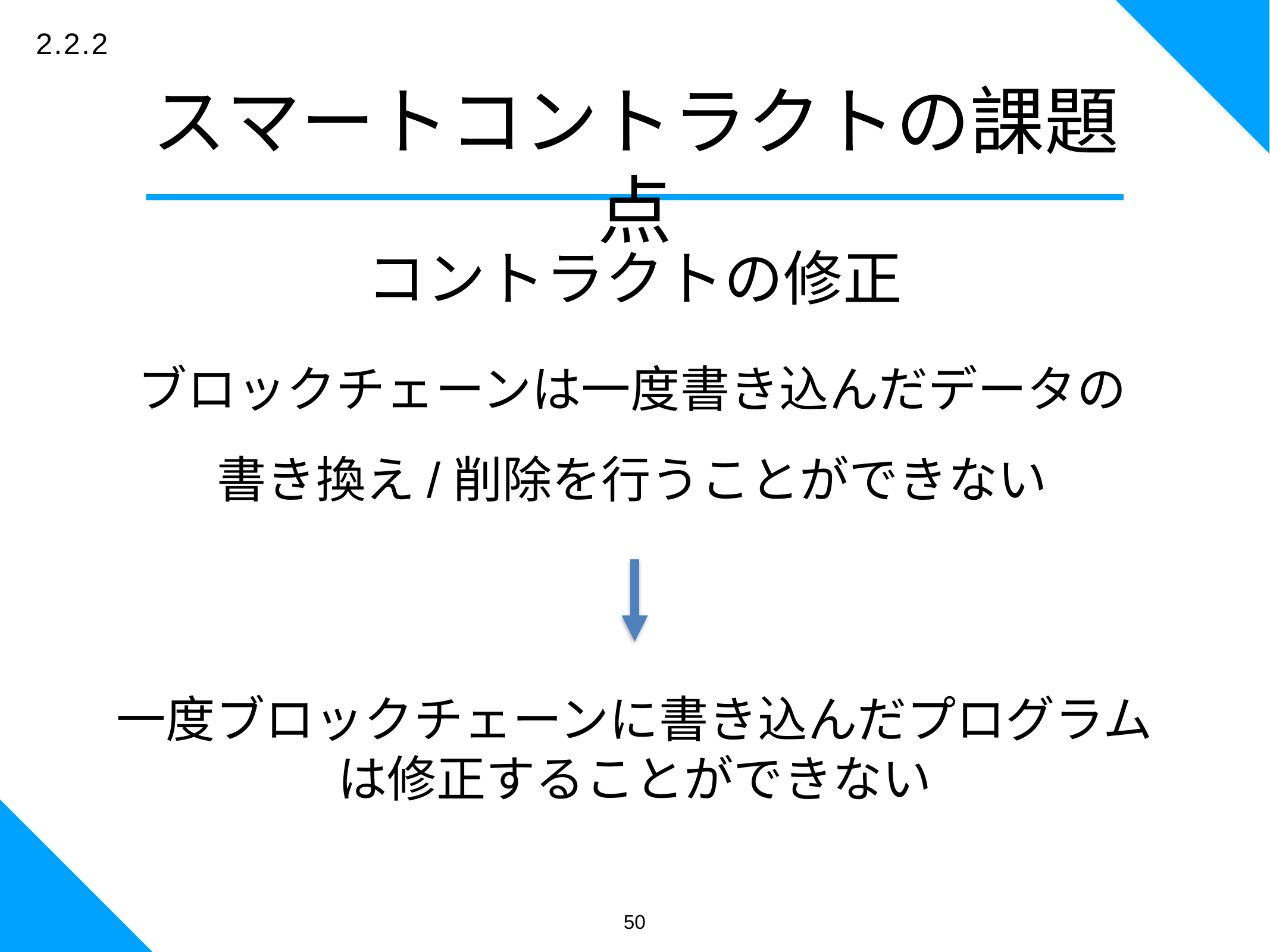

50
2.2.2
# スマートコントラクトの課題点
コントラクトの修正
ブロックチェーンは一度書き込んだデータの
書き換え/削除を行うことができない

一度ブロックチェーンに書き込んだプログラムは修正することができない